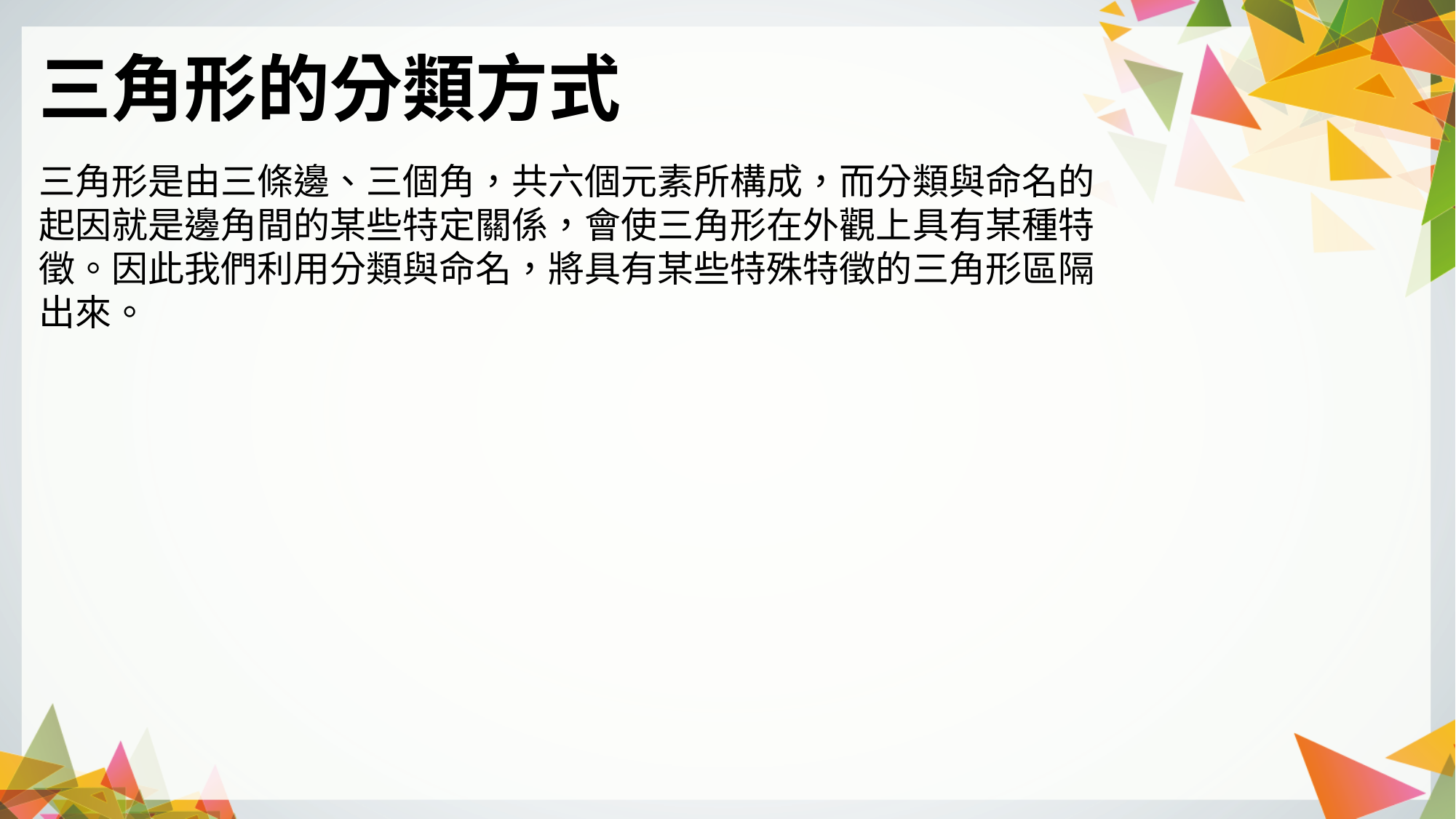

三角形的分類方式
三角形是由三條邊、三個角，共六個元素所構成，而分類與命名的起因就是邊角間的某些特定關係，會使三角形在外觀上具有某種特徵。因此我們利用分類與命名，將具有某些特殊特徵的三角形區隔出來。